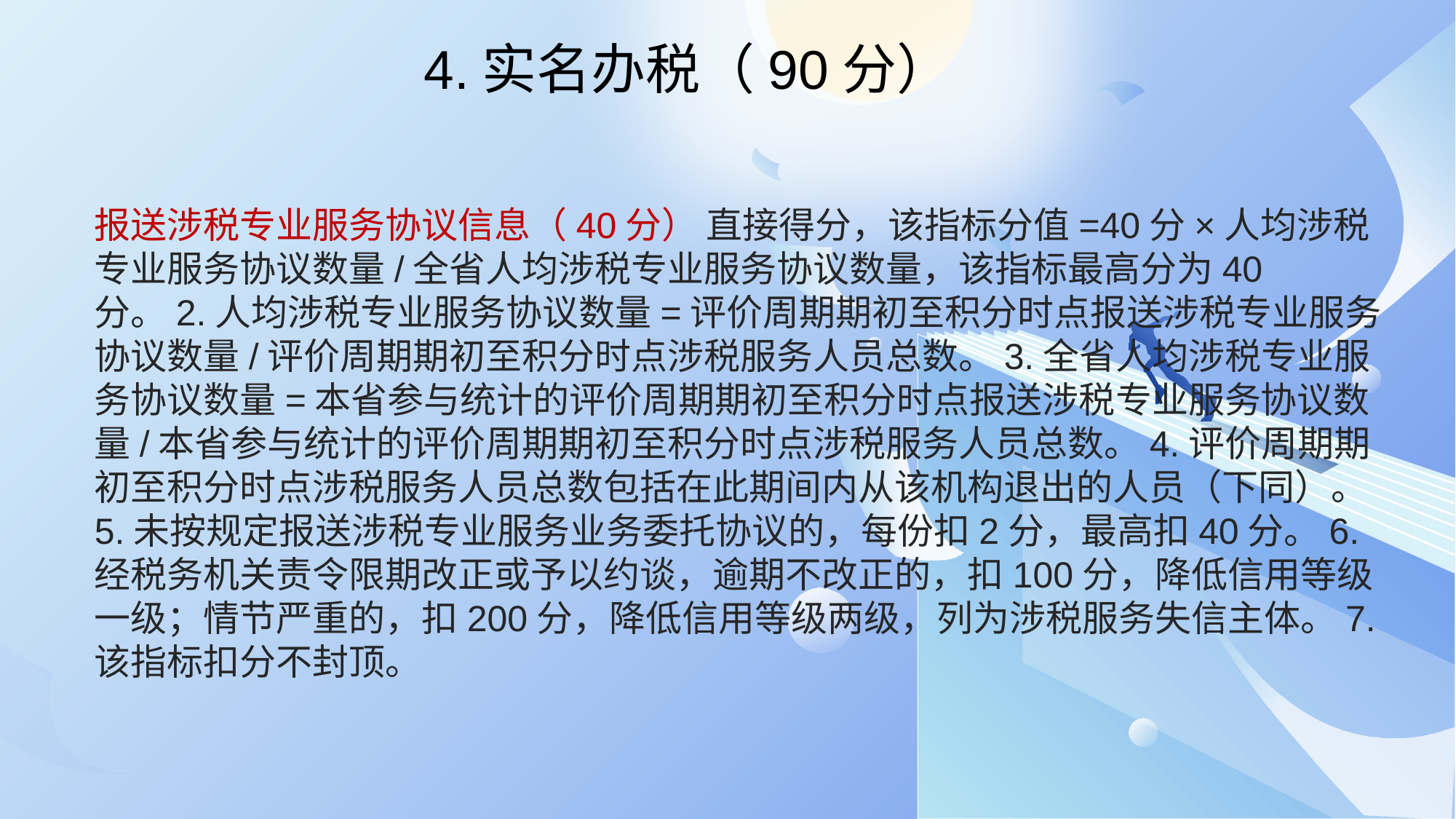

4.实名办税（90分）
报送涉税专业服务协议信息（40分） 直接得分，该指标分值=40分×人均涉税专业服务协议数量/全省人均涉税专业服务协议数量，该指标最高分为40分。2.人均涉税专业服务协议数量=评价周期期初至积分时点报送涉税专业服务协议数量/评价周期期初至积分时点涉税服务人员总数。3.全省人均涉税专业服务协议数量=本省参与统计的评价周期期初至积分时点报送涉税专业服务协议数量/本省参与统计的评价周期期初至积分时点涉税服务人员总数。4.评价周期期初至积分时点涉税服务人员总数包括在此期间内从该机构退出的人员（下同）。5.未按规定报送涉税专业服务业务委托协议的，每份扣2分，最高扣40分。6.经税务机关责令限期改正或予以约谈，逾期不改正的，扣100分，降低信用等级一级；情节严重的，扣200分，降低信用等级两级，列为涉税服务失信主体。7.该指标扣分不封顶。